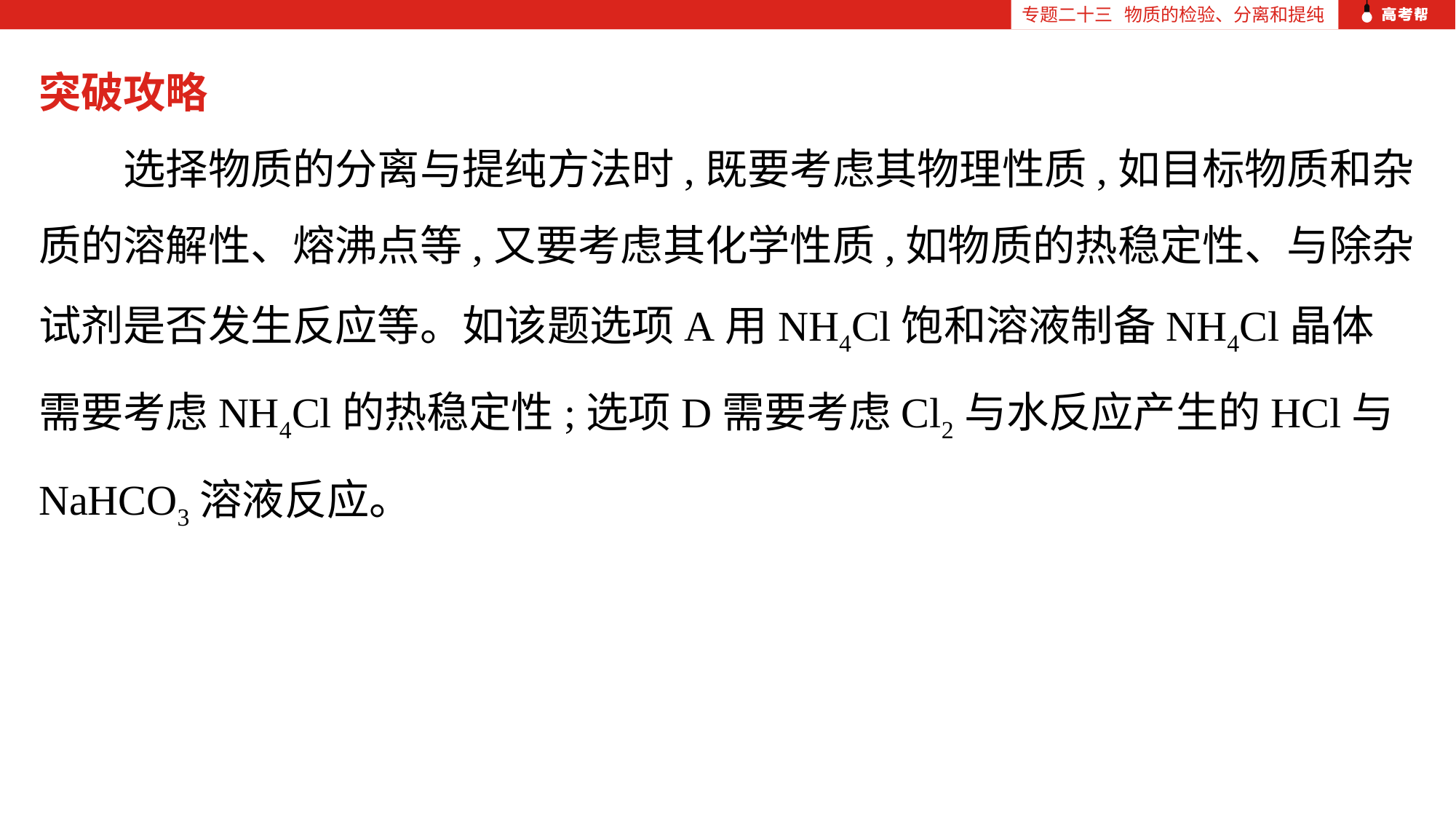

专题二十三   物质的检验、分离和提纯

突破攻略
　　选择物质的分离与提纯方法时,既要考虑其物理性质,如目标物质和杂质的溶解性、熔沸点等,又要考虑其化学性质,如物质的热稳定性、与除杂试剂是否发生反应等。如该题选项A用NH4Cl饱和溶液制备NH4Cl晶体需要考虑NH4Cl的热稳定性;选项D需要考虑Cl2与水反应产生的HCl与NaHCO3溶液反应。